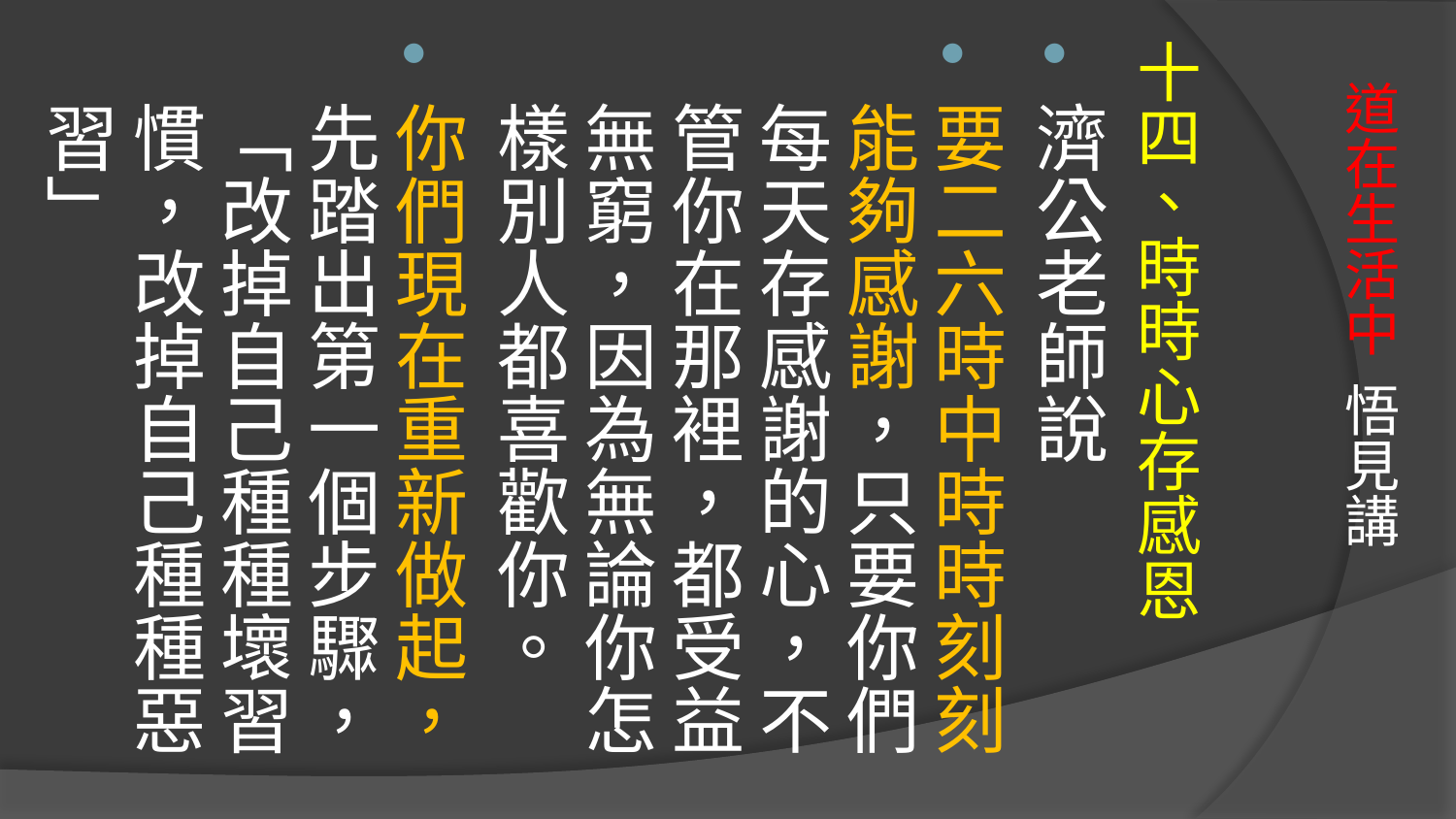

十四、時時心存感恩
濟公老師說
要二六時中時時刻刻能夠感謝，只要你們每天存感謝的心，不管你在那裡，都受益無窮，因為無論你怎樣別人都喜歡你。
你們現在重新做起，先踏出第一個步驟，「改掉自己種種壞習慣，改掉自己種種惡習」
# 道在生活中  悟見講